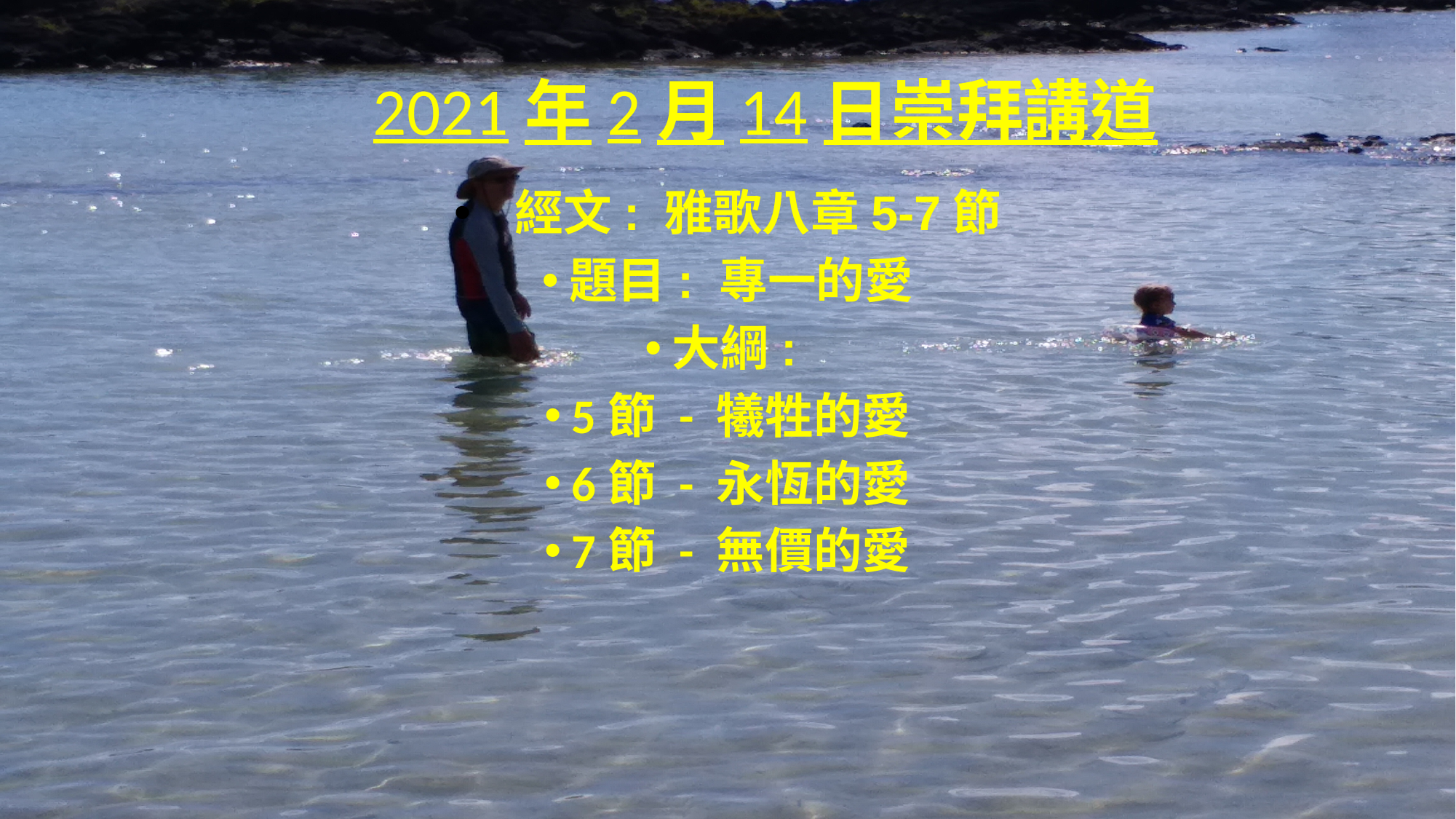

# 2021年2月14日崇拜講道
  經文: 雅歌八章5-7節
題目: 專一的愛
大綱:
5節 - 犧牲的愛
6節 - 永恆的愛
7節 - 無價的愛